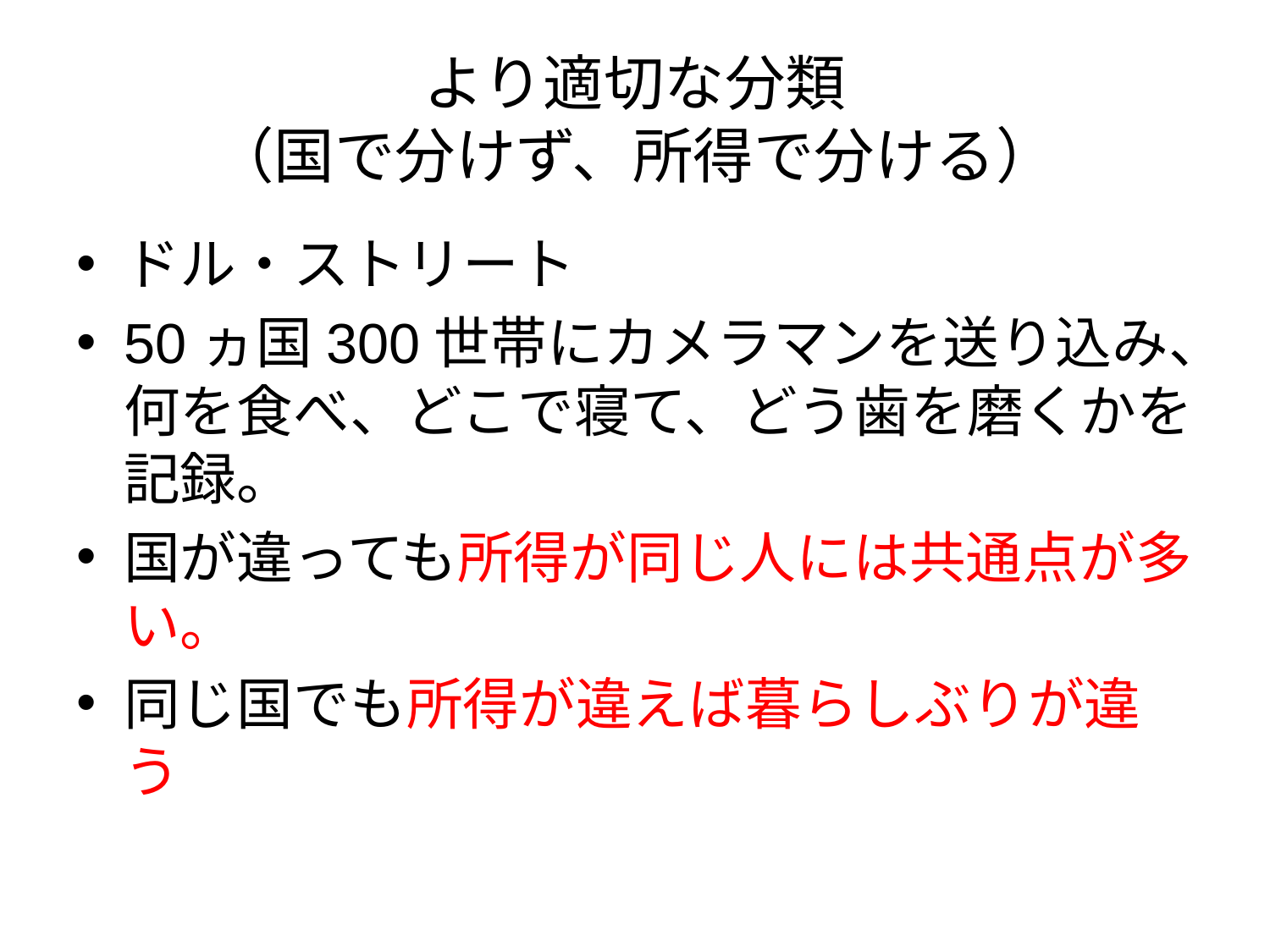

# より適切な分類 （国で分けず、所得で分ける）
ドル・ストリート
50ヵ国300世帯にカメラマンを送り込み、何を食べ、どこで寝て、どう歯を磨くかを記録。
国が違っても所得が同じ人には共通点が多い。
同じ国でも所得が違えば暮らしぶりが違う